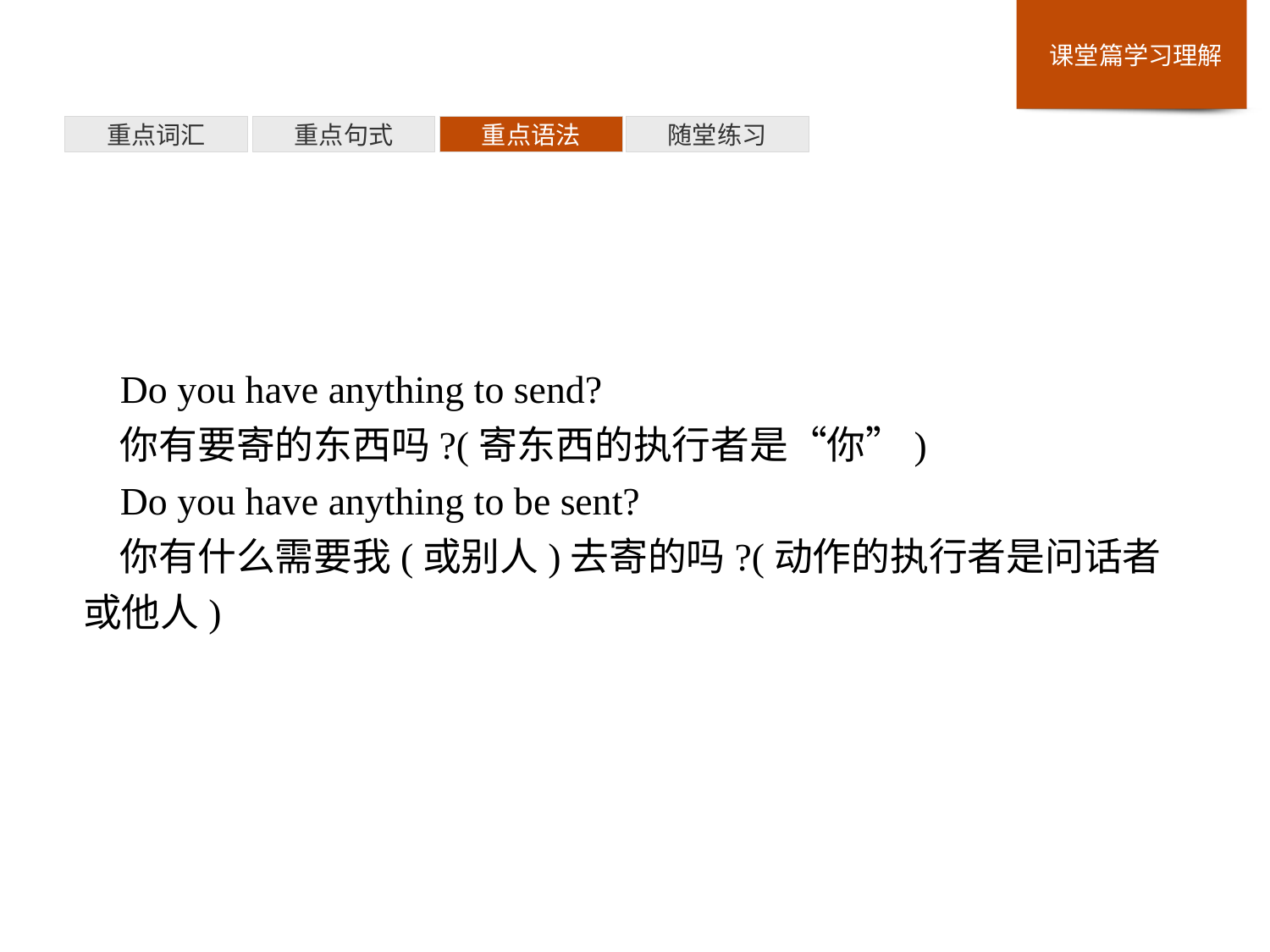

重点词汇
重点句式
重点语法
随堂练习
Do you have anything to send?
你有要寄的东西吗?(寄东西的执行者是“你”)
Do you have anything to be sent?
你有什么需要我(或别人)去寄的吗?(动作的执行者是问话者或他人)